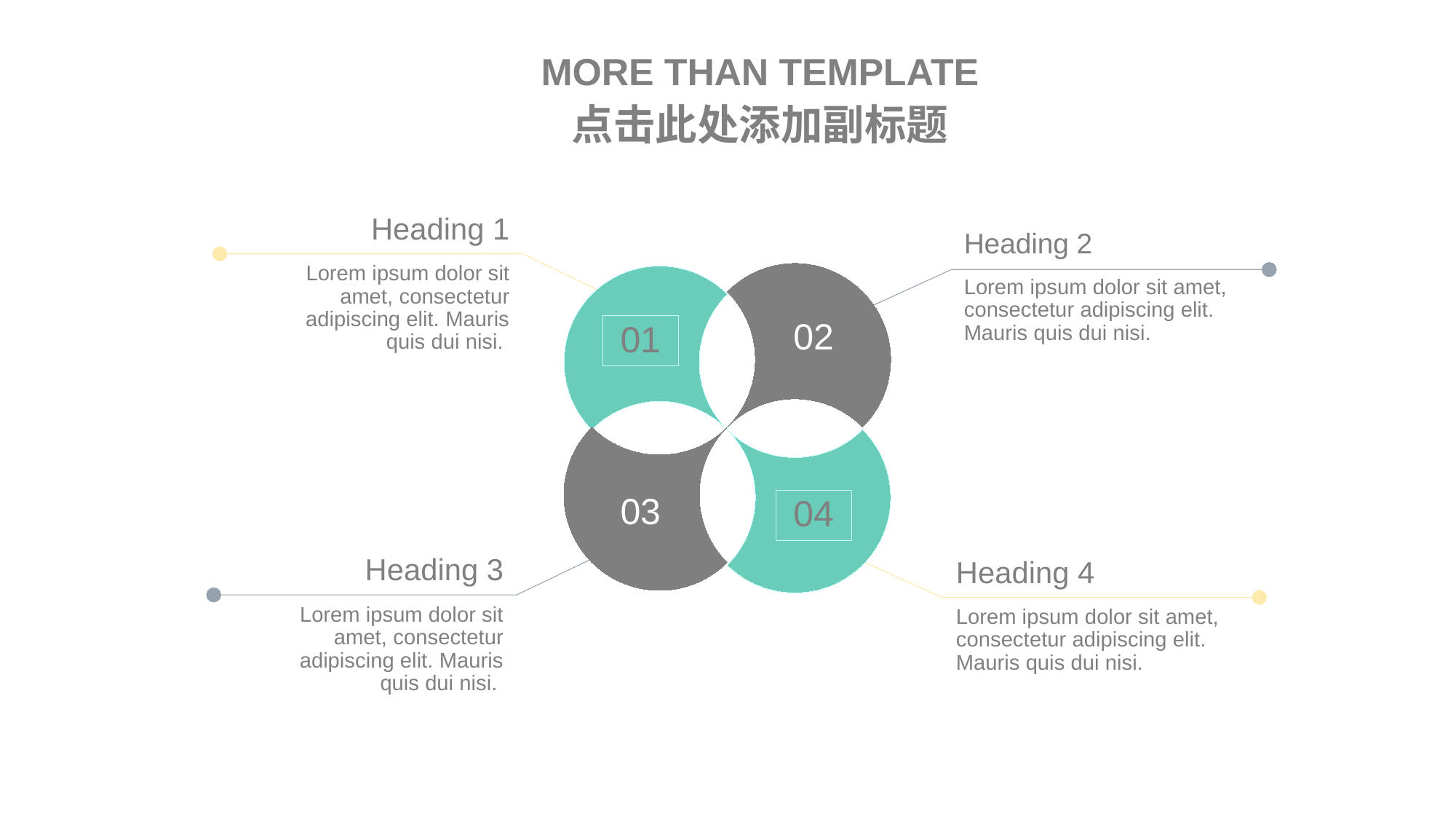

MORE THAN TEMPLATE
点击此处添加副标题
Heading 1
Lorem ipsum dolor sit amet, consectetur adipiscing elit. Mauris quis dui nisi.
Heading 2
Lorem ipsum dolor sit amet, consectetur adipiscing elit. Mauris quis dui nisi.

02

01

03

04
Heading 3
Lorem ipsum dolor sit amet, consectetur adipiscing elit. Mauris quis dui nisi.
Heading 4
Lorem ipsum dolor sit amet, consectetur adipiscing elit. Mauris quis dui nisi.